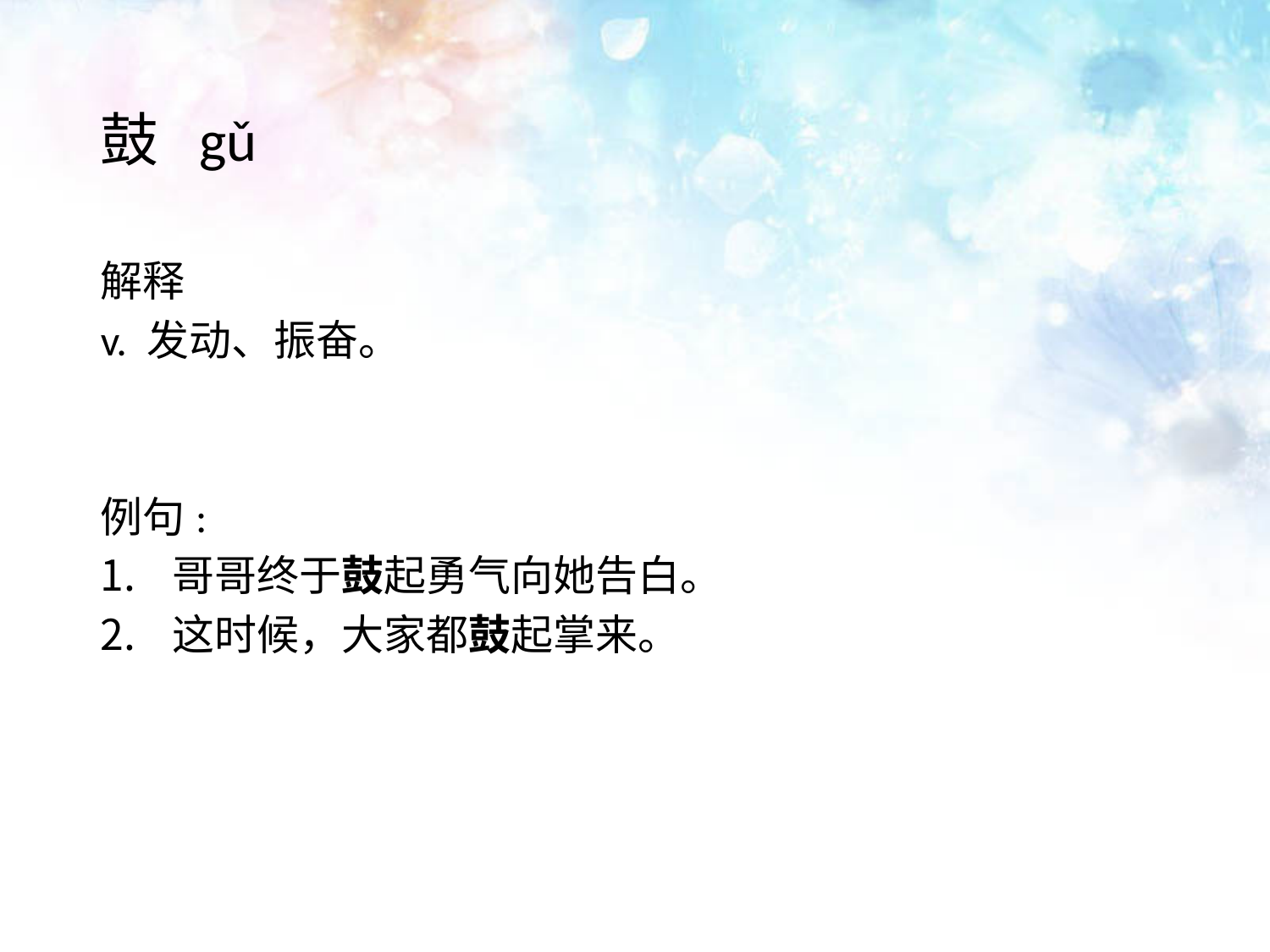

# 鼓  gǔ
解释
v. 发动、振奋。

例句:
哥哥终于鼓起勇气向她告白。
这时候，大家都鼓起掌来。